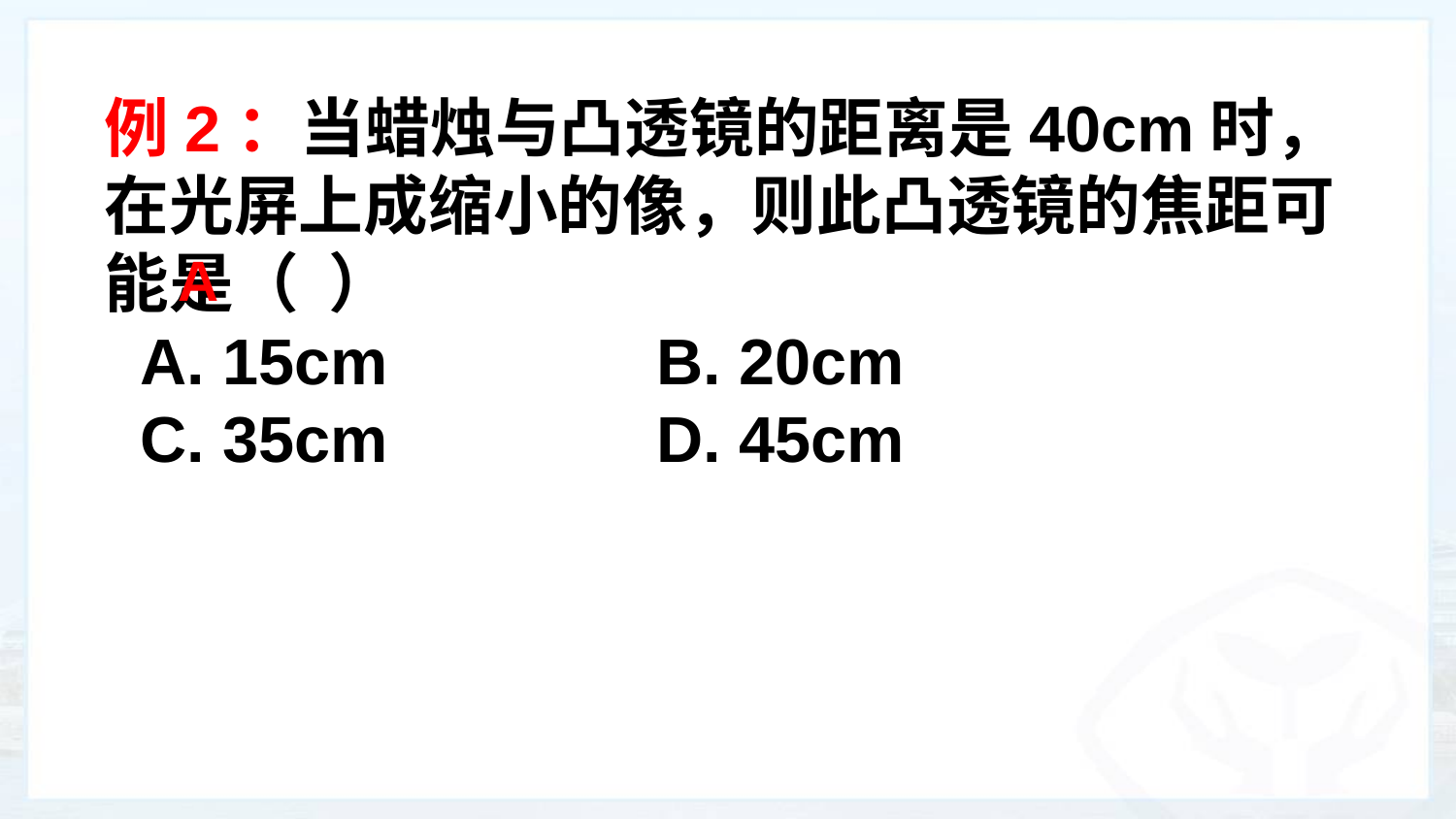

例2：当蜡烛与凸透镜的距离是40cm时，在光屏上成缩小的像，则此凸透镜的焦距可能是（  ）
  A. 15cm               B. 20cm
  C. 35cm               D. 45cm
A